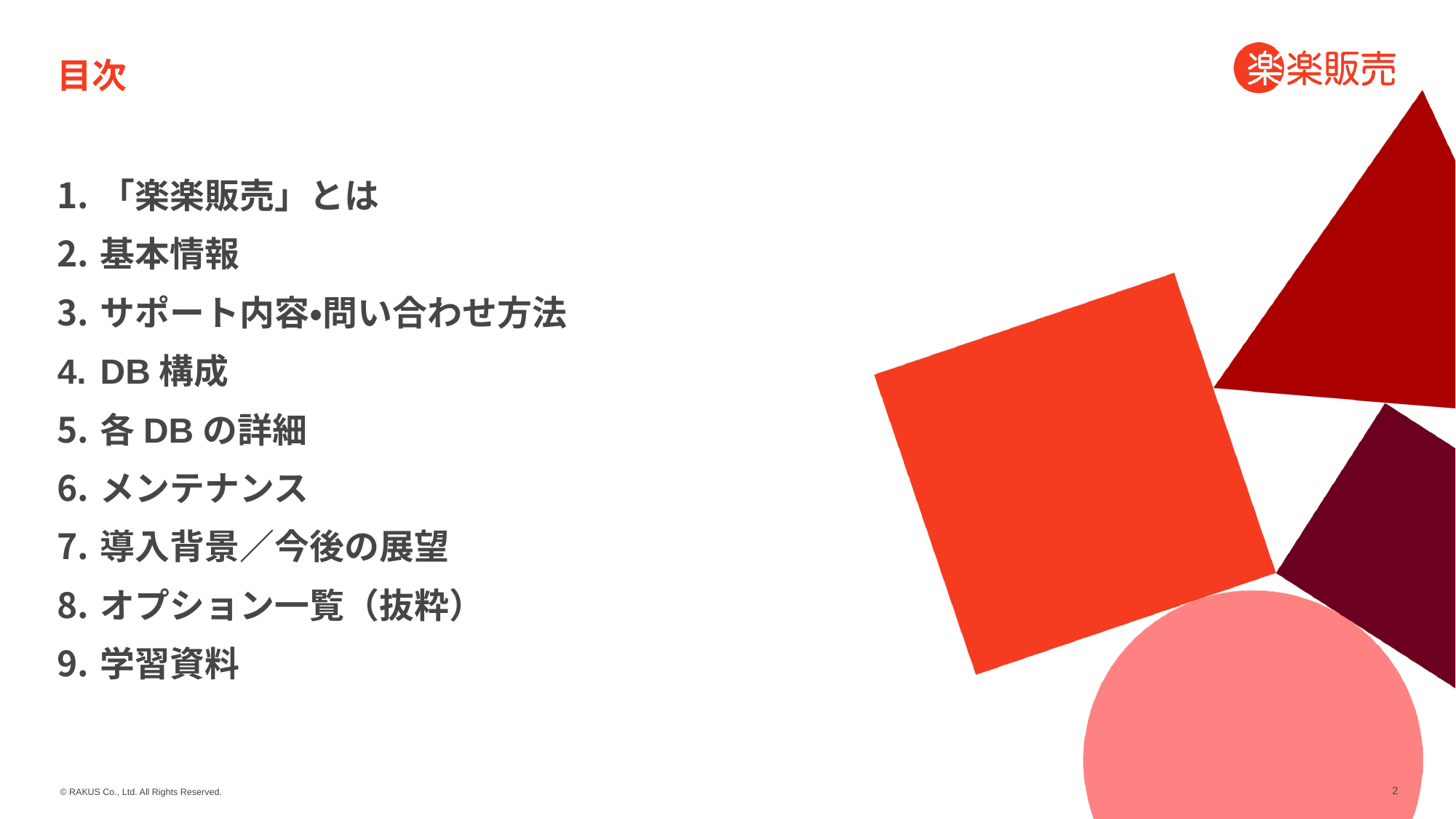

# 目次
「楽楽販売」とは
基本情報
サポート内容・問い合わせ方法
DB構成
各DBの詳細
メンテナンス
導入背景／今後の展望
オプション一覧（抜粋）
学習資料

2